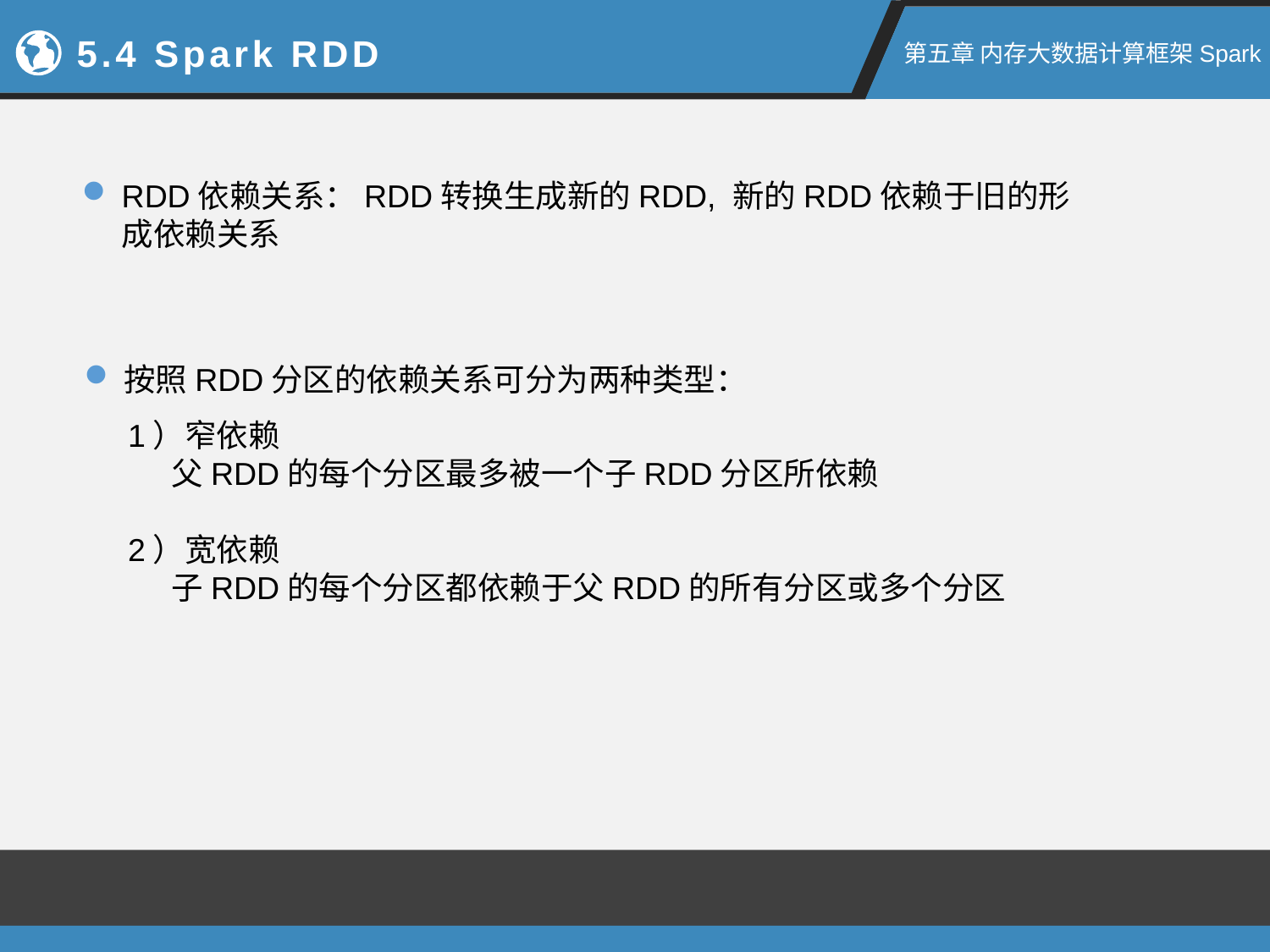

5.4 Spark RDD

第五章 内存大数据计算框架Spark
RDD依赖关系：RDD转换生成新的RDD, 新的RDD依赖于旧的形成依赖关系
按照RDD分区的依赖关系可分为两种类型：
1）窄依赖
     父RDD的每个分区最多被一个子RDD分区所依赖

2）宽依赖
     子RDD的每个分区都依赖于父RDD的所有分区或多个分区